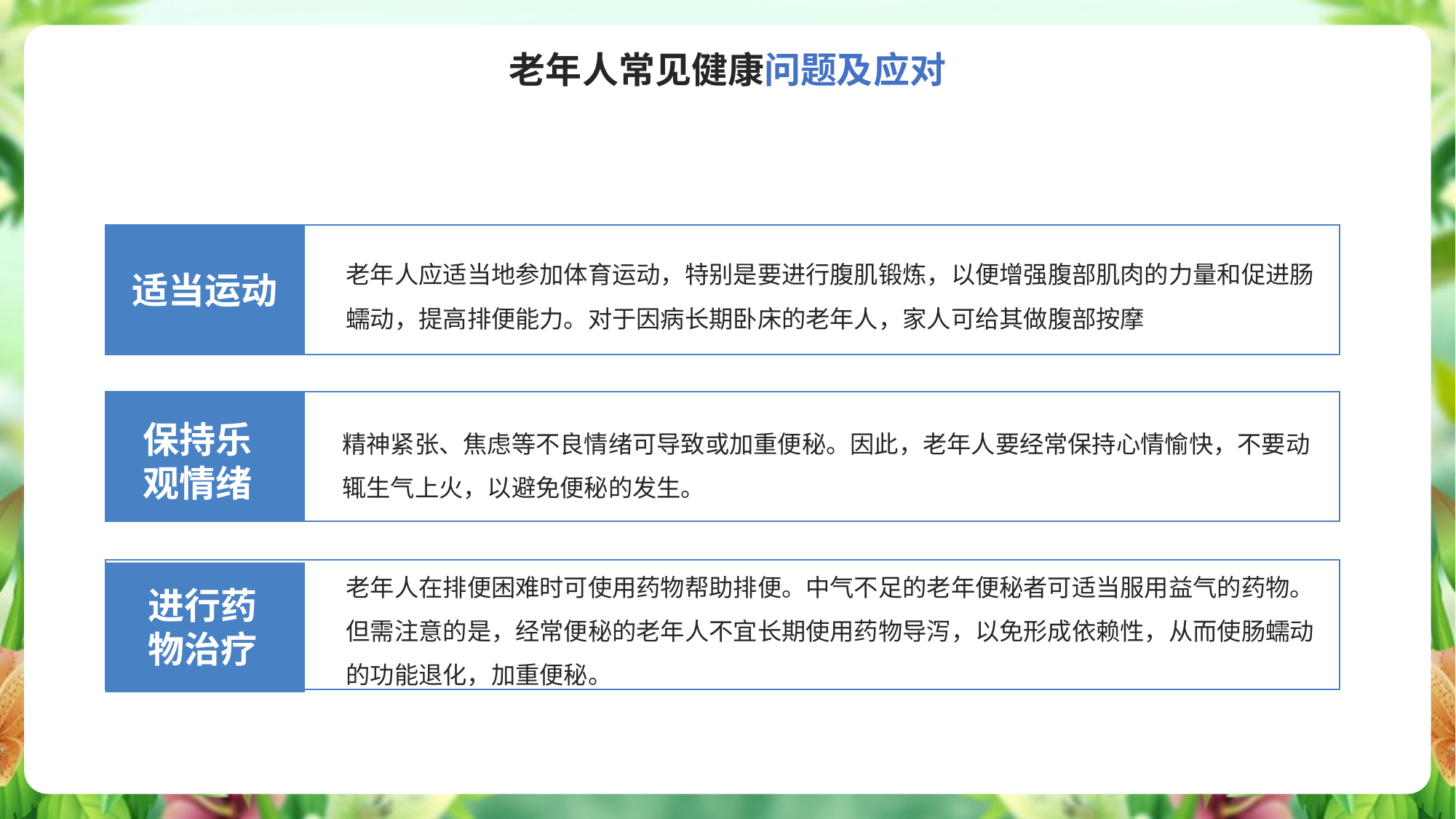

老年人常见健康问题及应对
部分网省公司已完成了试点并小规模部署，随着智能变电站的进程推进，将迎来建设高峰。智能应用变电站的智能化，不仅体现在生产系统的智能化，还应体现在辅助系统的智能化。视频监控作为智能变电站“五遥”功能中不可缺少的部分，已融入到变电站的日常管理中。与传统的监控系统相比，智能视频监控系统具有更优的有效性和持久性。传统视频监控的“被动监控”模式只适用于事后追溯，智能分析技术的应用，变“被动”为“主动”，可以对事件做到“早发现、早预防”。以变电站设备巡视为例，由于变电站监控点位多、视频信息量大、无效视频信息多，通过智能视频分析过滤功能可减少无用视频信息，将大量无用信息过滤在前端，制定分析策略后将有价值的视频信息提取并存放到上级平台，能够有效降低工作人员的监控压力。

老年人应适当地参加体育运动，特别是要进行腹肌锻炼，以便增强腹部肌肉的力量和促进肠蠕动，提高排便能力。对于因病长期卧床的老年人，家人可给其做腹部按摩
适当运动

精神紧张、焦虑等不良情绪可导致或加重便秘。因此，老年人要经常保持心情愉快，不要动辄生气上火，以避免便秘的发生。
保持乐观情绪
老年人在排便困难时可使用药物帮助排便。中气不足的老年便秘者可适当服用益气的药物。但需注意的是，经常便秘的老年人不宜长期使用药物导泻，以免形成依赖性，从而使肠蠕动的功能退化，加重便秘。

进行药
物治疗